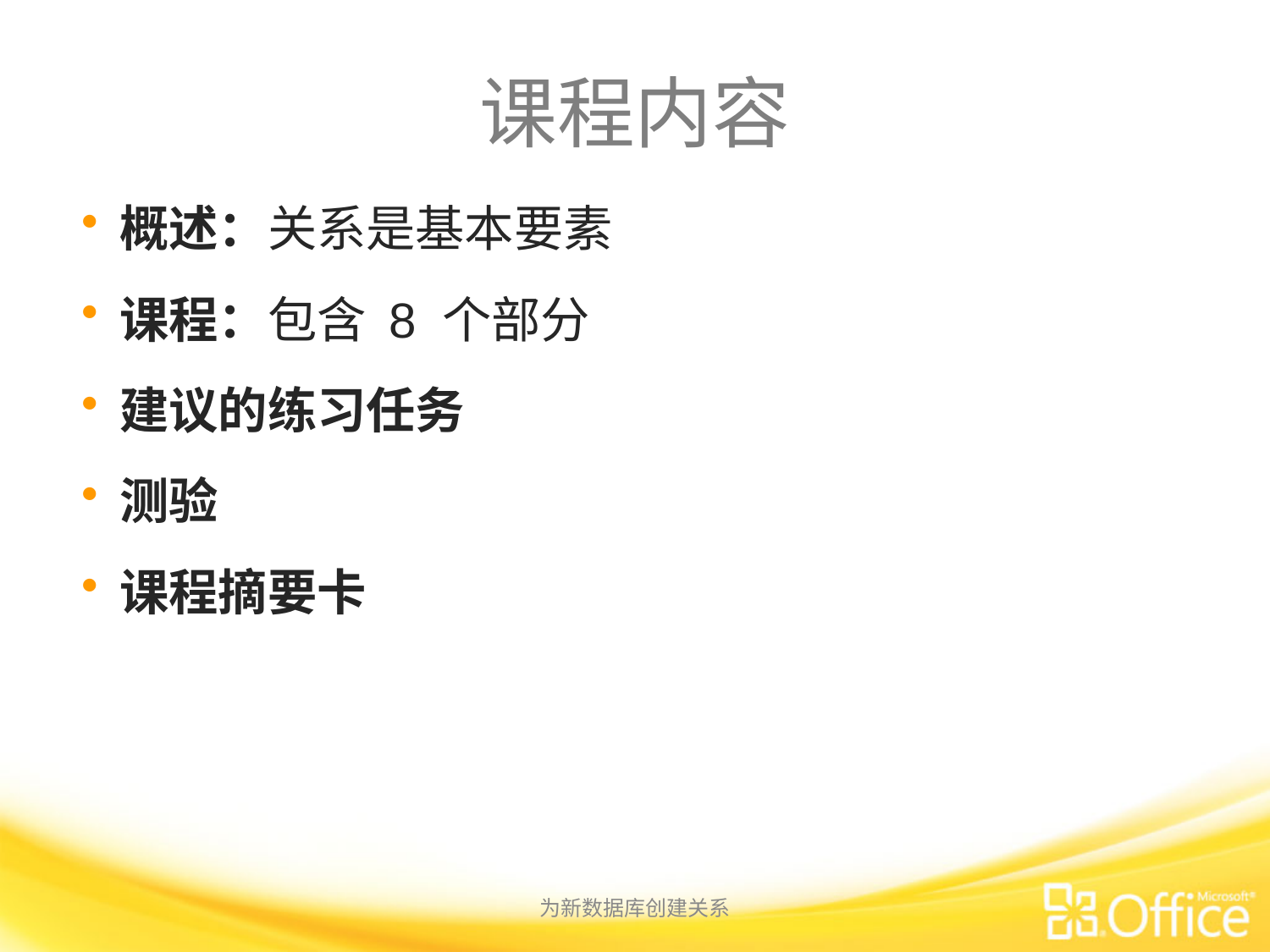

# 课程内容
概述：关系是基本要素
课程：包含 8 个部分
建议的练习任务
测验
课程摘要卡

为新数据库创建关系